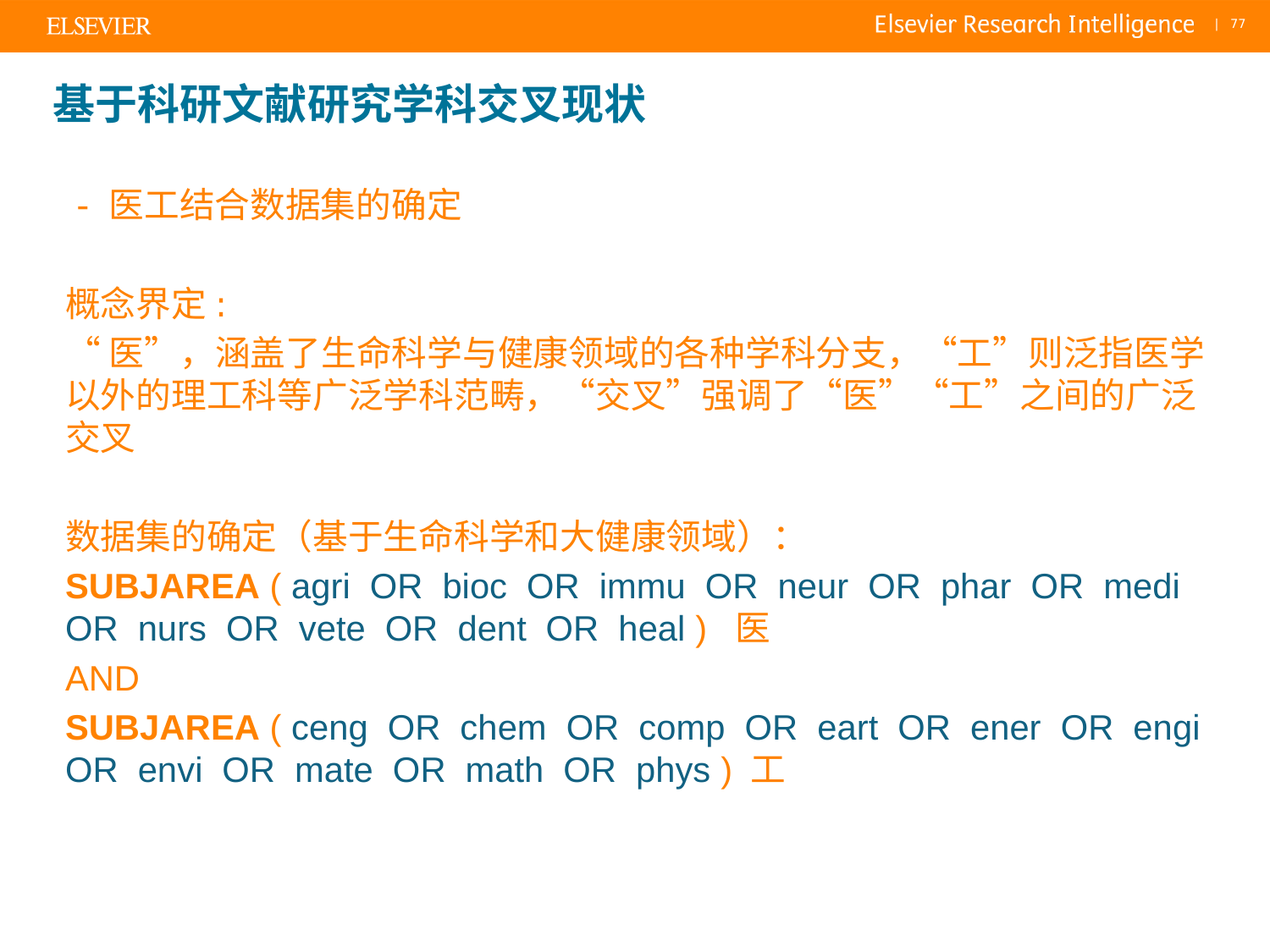

# 基于科研文献研究学科交叉现状
 - 医工结合数据集的确定

概念界定:
“医”，涵盖了生命科学与健康领域的各种学科分支，“工”则泛指医学以外的理工科等广泛学科范畴，“交叉”强调了“医”“工”之间的广泛交叉

数据集的确定（基于生命科学和大健康领域）：
SUBJAREA ( agri  OR  bioc  OR  immu  OR  neur  OR  phar  OR  medi  OR  nurs  OR  vete  OR  dent  OR  heal )  医
AND
SUBJAREA ( ceng  OR  chem  OR  comp  OR  eart  OR  ener  OR  engi  OR  envi  OR  mate  OR  math  OR  phys ) 工